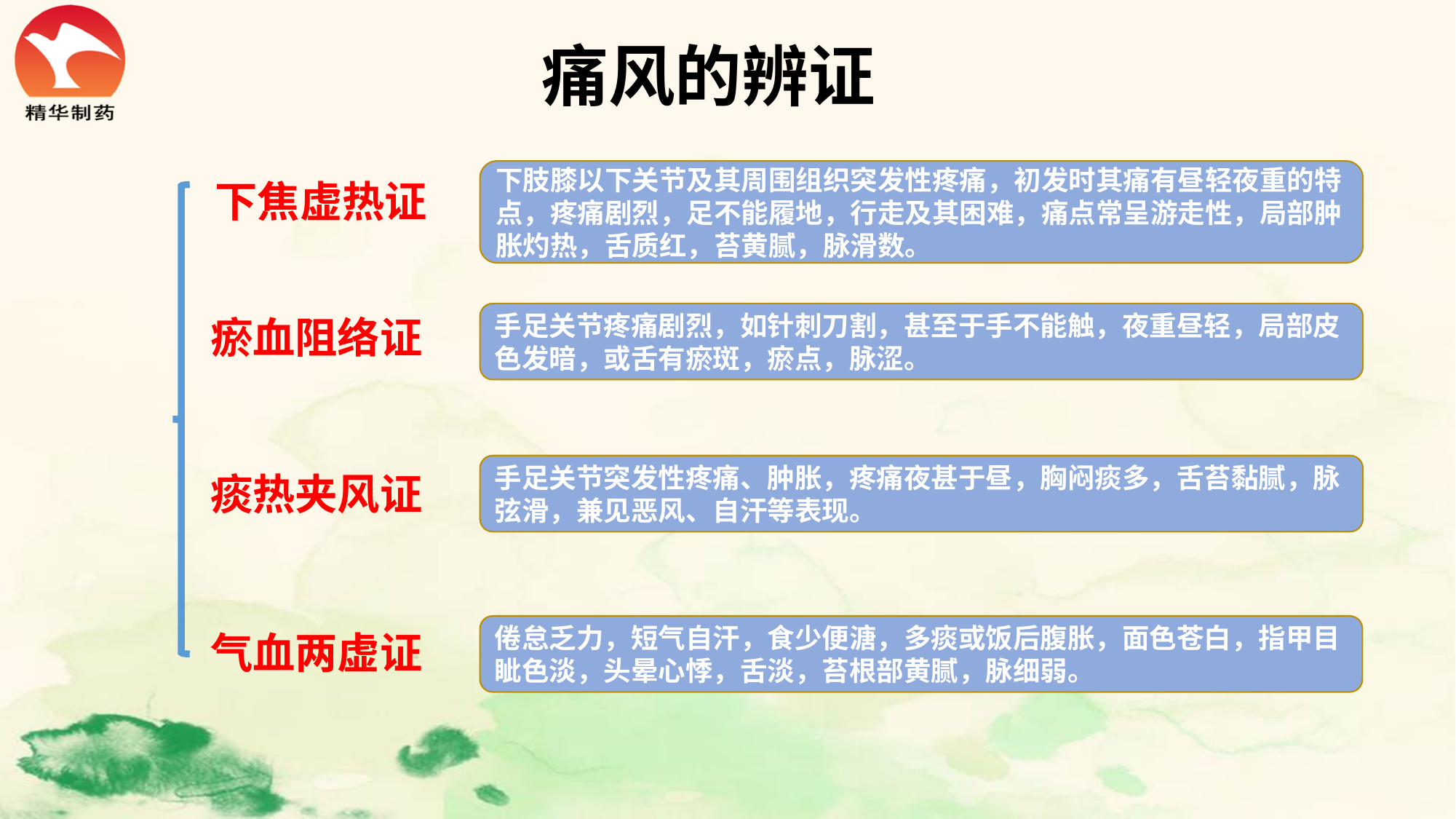

# 痛风的辨证

下肢膝以下关节及其周围组织突发性疼痛，初发时其痛有昼轻夜重的特点，疼痛剧烈，足不能履地，行走及其困难，痛点常呈游走性，局部肿胀灼热，舌质红，苔黄腻，脉滑数。

下焦虚热证

手足关节疼痛剧烈，如针刺刀割，甚至于手不能触，夜重昼轻，局部皮色发暗，或舌有瘀斑，瘀点，脉涩。
瘀血阻络证
手足关节突发性疼痛、肿胀，疼痛夜甚于昼，胸闷痰多，舌苔黏腻，脉弦滑，兼见恶风、自汗等表现。
痰热夹风证
倦怠乏力，短气自汗，食少便溏，多痰或饭后腹胀，面色苍白，指甲目眦色淡，头晕心悸，舌淡，苔根部黄腻，脉细弱。
气血两虚证